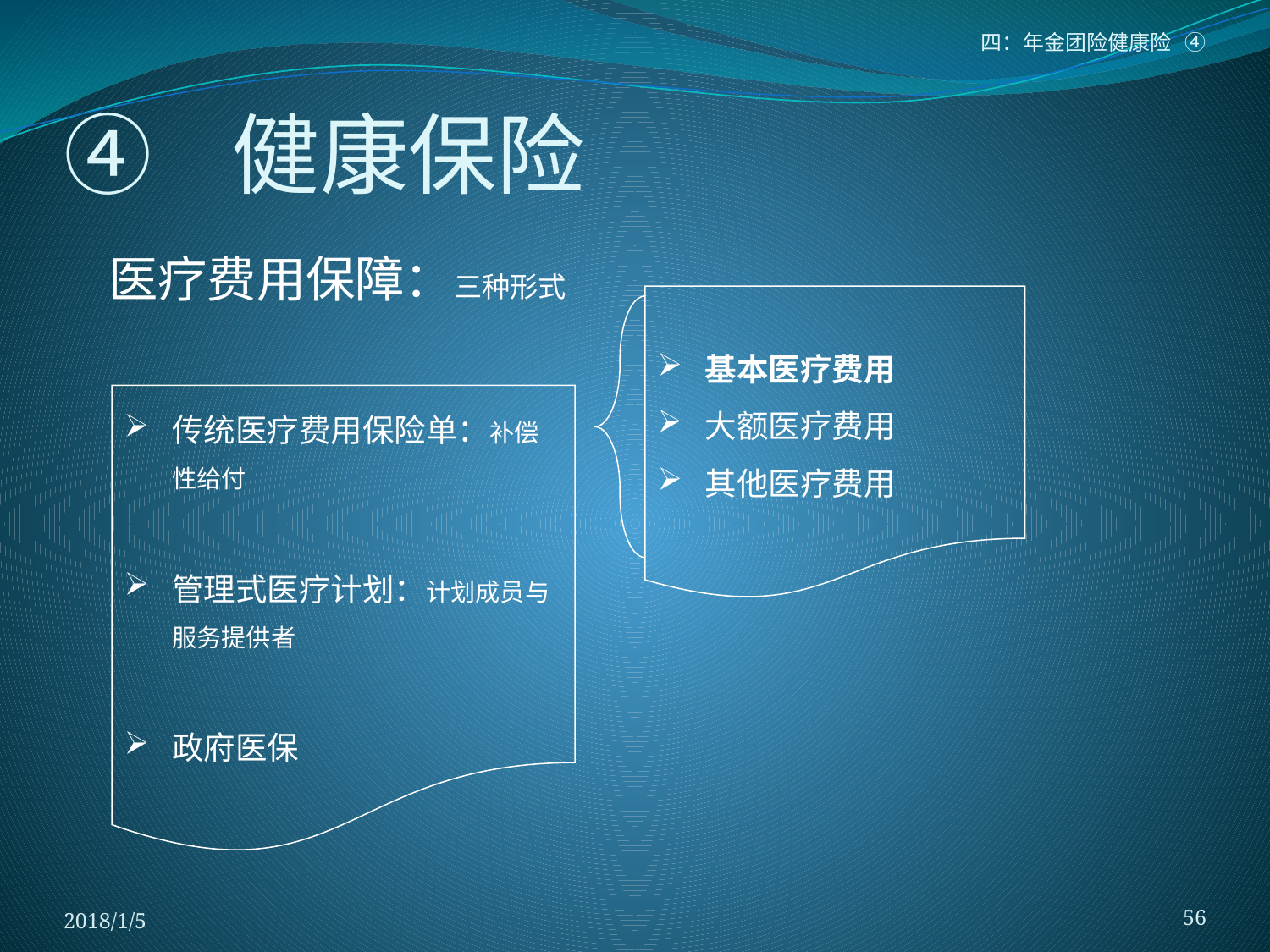

四：年金团险健康险   ④
# ④   健康保险
医疗费用保障：三种形式

基本医疗费用
大额医疗费用
其他医疗费用

传统医疗费用保险单：补偿性给付

管理式医疗计划：计划成员与服务提供者

政府医保

2018/1/5
56